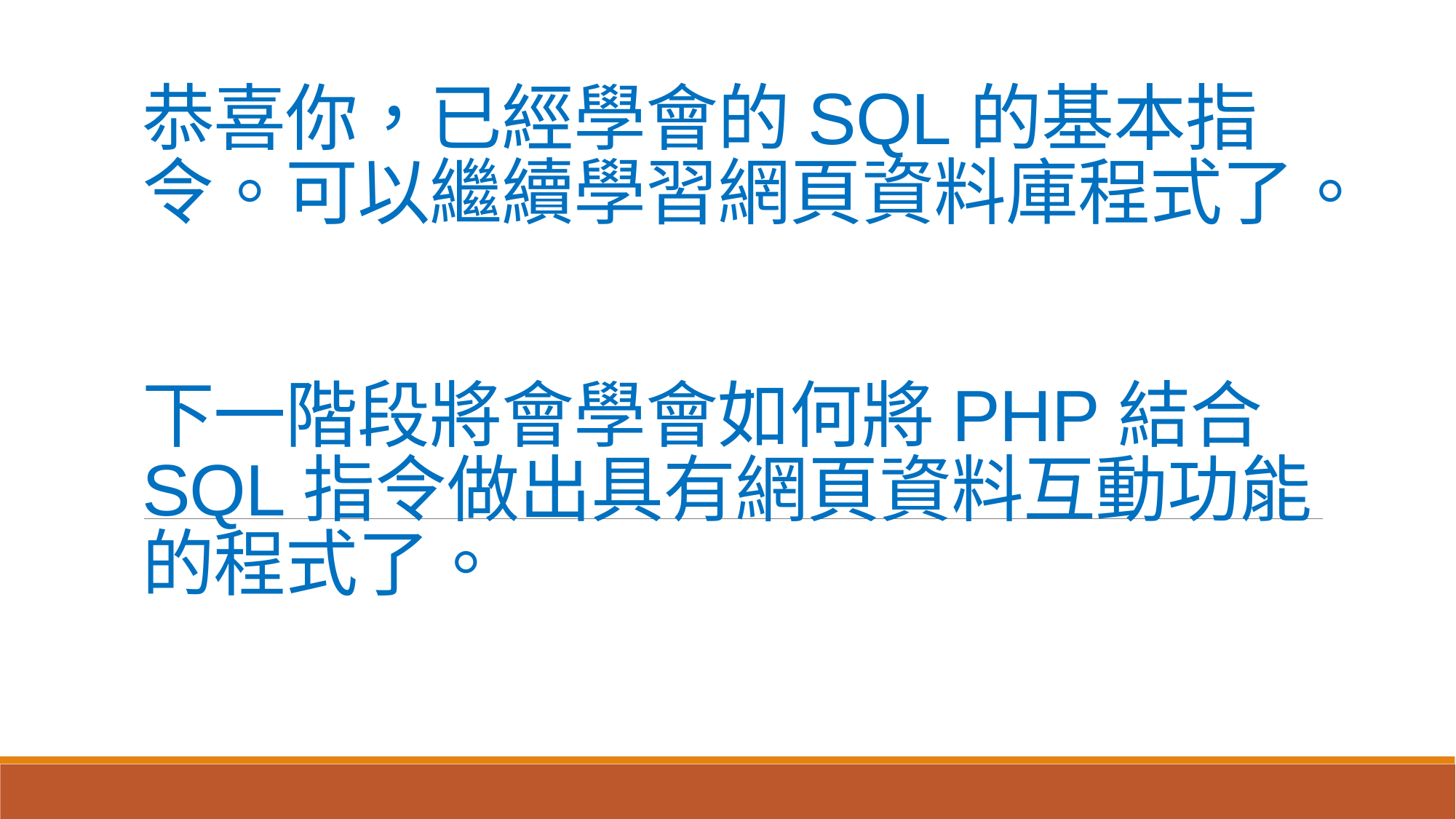

# 恭喜你，已經學會的SQL的基本指令。可以繼續學習網頁資料庫程式了。 下一階段將會學會如何將PHP結合SQL指令做出具有網頁資料互動功能的程式了。